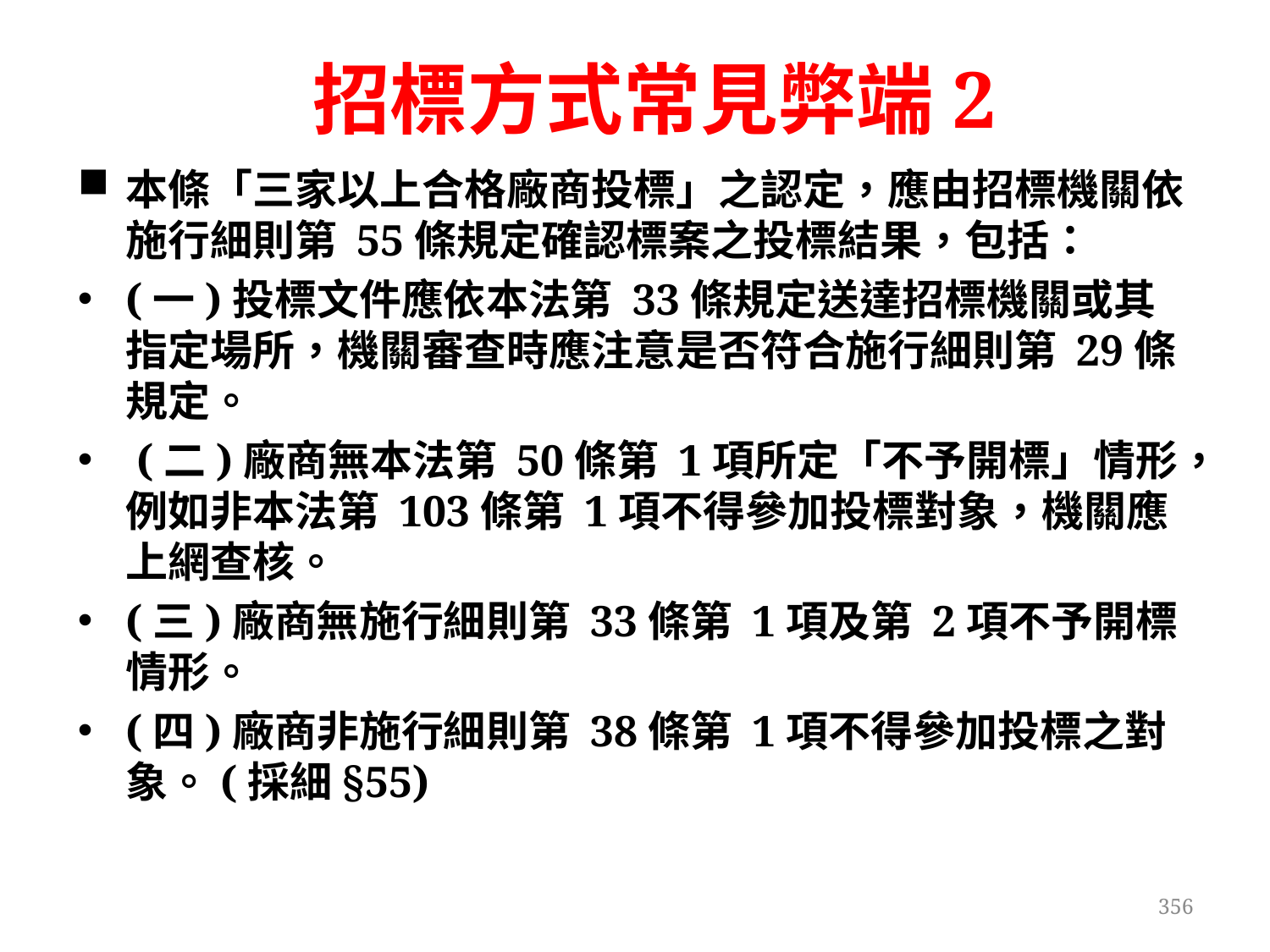

招標方式常見弊端2
本條「三家以上合格廠商投標」之認定，應由招標機關依施行細則第 55條規定確認標案之投標結果，包括：
(一)投標文件應依本法第 33條規定送達招標機關或其指定場所，機關審查時應注意是否符合施行細則第 29條規定。
 (二)廠商無本法第 50條第 1項所定「不予開標」情形，例如非本法第 103條第 1項不得參加投標對象，機關應上網查核。
(三)廠商無施行細則第 33條第 1項及第 2項不予開標情形。
(四)廠商非施行細則第 38條第 1項不得參加投標之對象。(採細§55)
356